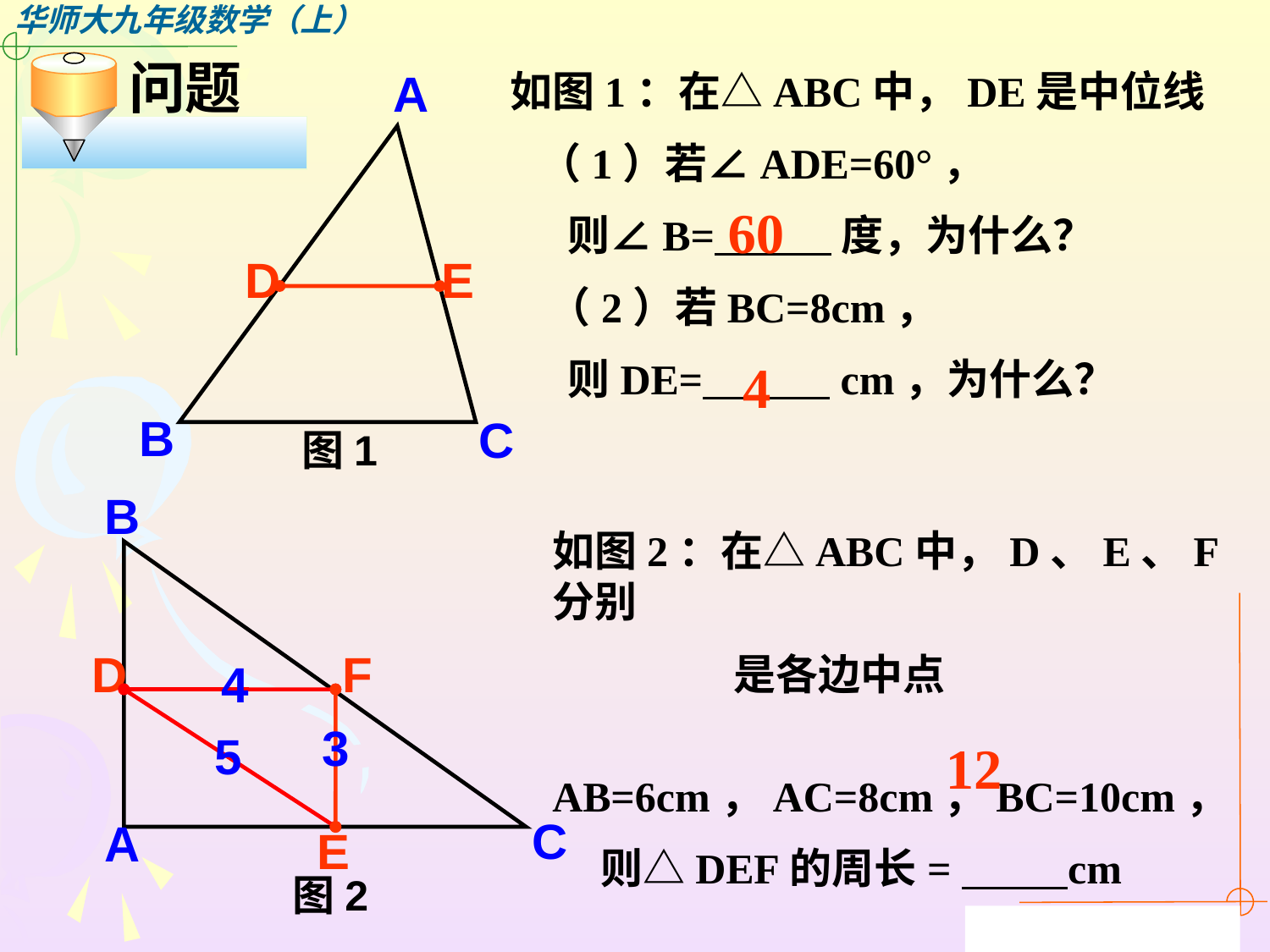

问题

A
如图1：在△ABC中，DE是中位线
  （1）若∠ADE=60°，
     则∠B=           度，为什么？
   （2）若BC=8cm，
     则DE=             cm，为什么？

60
D
 E

4
B
C
图1

B
如图2：在△ABC中，D、E、F分别
                  是各边中点
   AB=6cm，AC=8cm，BC=10cm，
    则△DEF的周长=           cm

D
F
4

3
5
12
C
A
E
图2